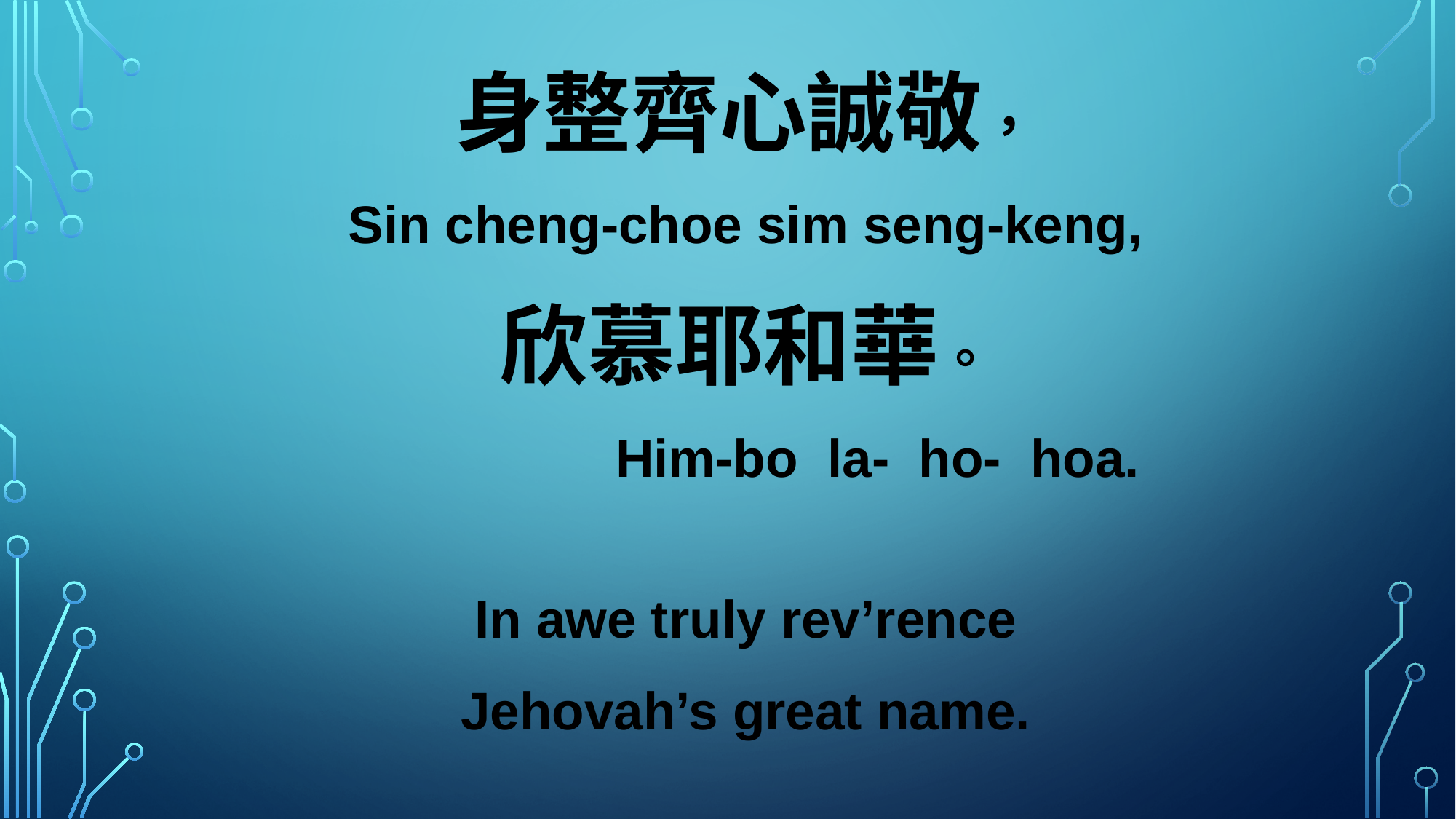

身整齊心誠敬，
Sin cheng-choe sim seng-keng,
欣慕耶和華。
                                 Him-bo  la-  ho-  hoa.

In awe truly rev’rence
Jehovah’s great name.